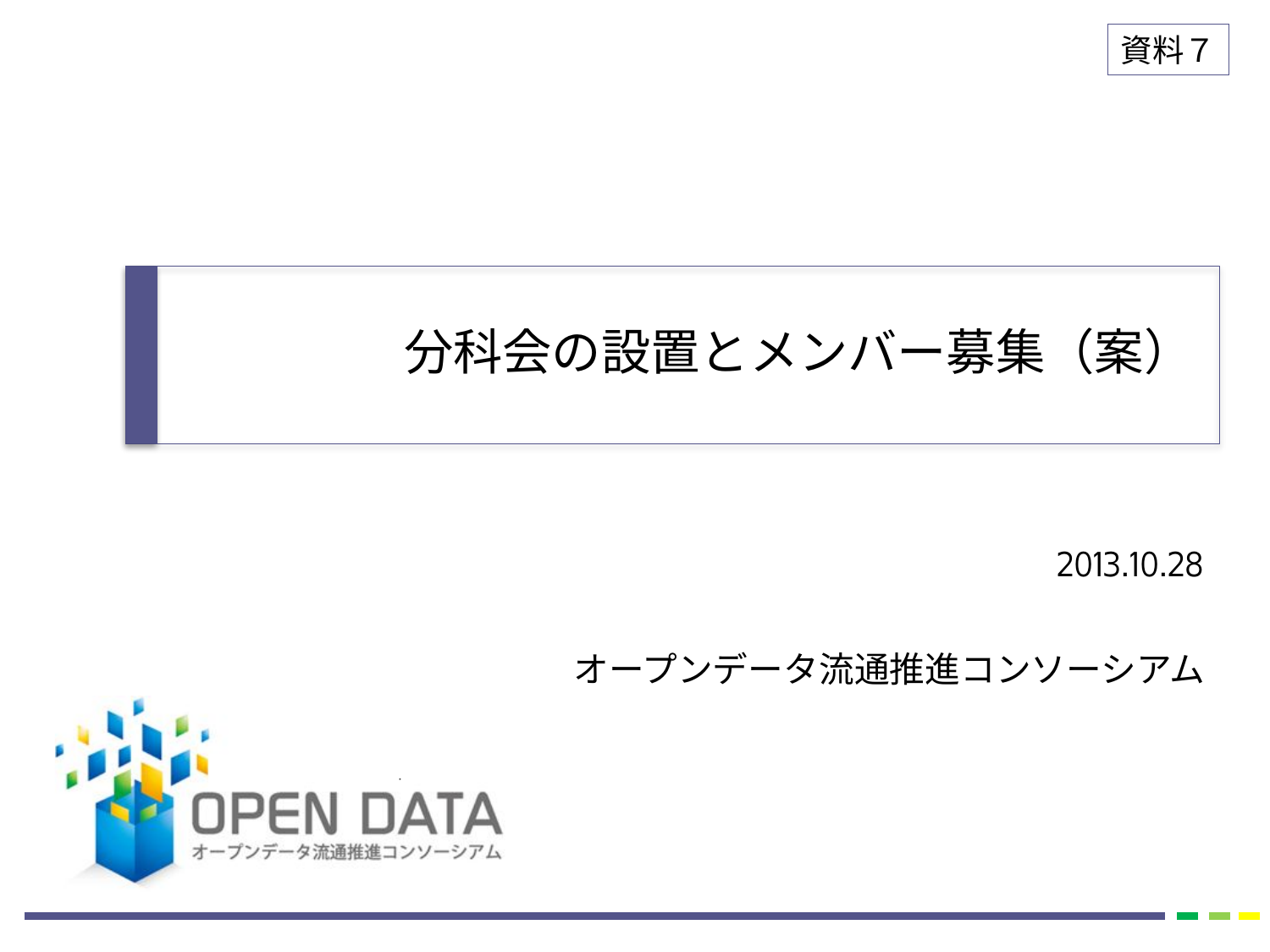

資料７
分科会の設置とメンバー募集（案）
2013.10.28

オープンデータ流通推進コンソーシアム